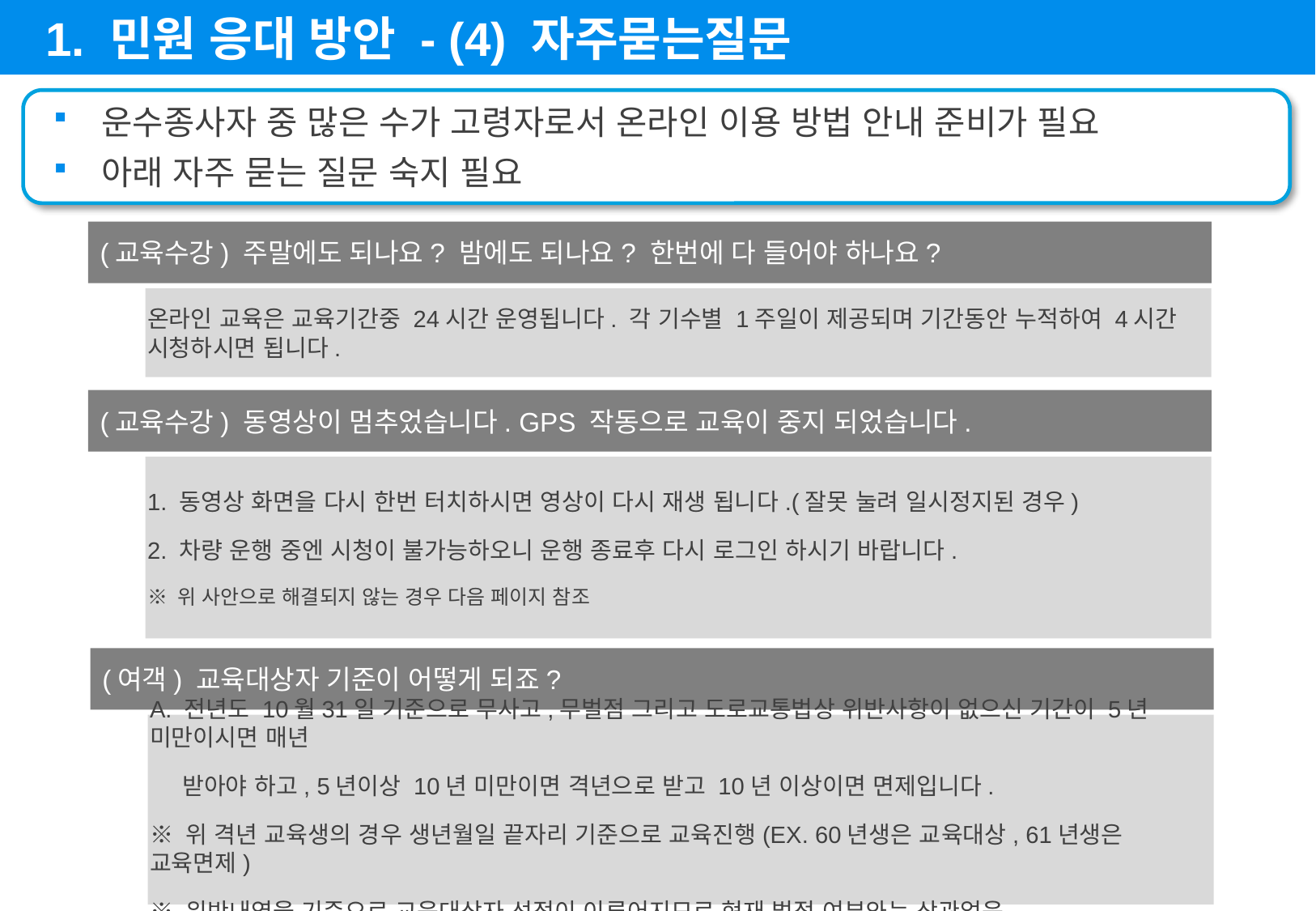

1. 민원 응대 방안 - (4) 자주묻는질문
운수종사자 중 많은 수가 고령자로서 온라인 이용 방법 안내 준비가 필요
아래 자주 묻는 질문 숙지 필요
(교육수강) 주말에도 되나요? 밤에도 되나요? 한번에 다 들어야 하나요?
온라인 교육은 교육기간중 24시간 운영됩니다. 각 기수별 1주일이 제공되며 기간동안 누적하여 4시간 시청하시면 됩니다.
(교육수강) 동영상이 멈추었습니다. Gps 작동으로 교육이 중지 되었습니다.
1. 동영상 화면을 다시 한번 터치하시면 영상이 다시 재생 됩니다.(잘못 눌려 일시정지된 경우)
2. 차량 운행 중엔 시청이 불가능하오니 운행 종료후 다시 로그인 하시기 바랍니다.
※ 위 사안으로 해결되지 않는 경우 다음 페이지 참조
(여객) 교육대상자 기준이 어떻게 되죠?

A. 전년도 10월31일 기준으로 무사고,무벌점 그리고 도로교통법상 위반사항이 없으신 기간이 5년 미만이시면 매년
    받아야 하고, 5년이상 10년 미만이면 격년으로 받고 10년 이상이면 면제입니다.
※ 위 격년 교육생의 경우 생년월일 끝자리 기준으로 교육진행(EX. 60년생은 교육대상, 61년생은 교육면제)
※ 위반내역을 기준으로 교육대상자 선정이 이루어지므로 현재 벌점 여부와는 상관없음